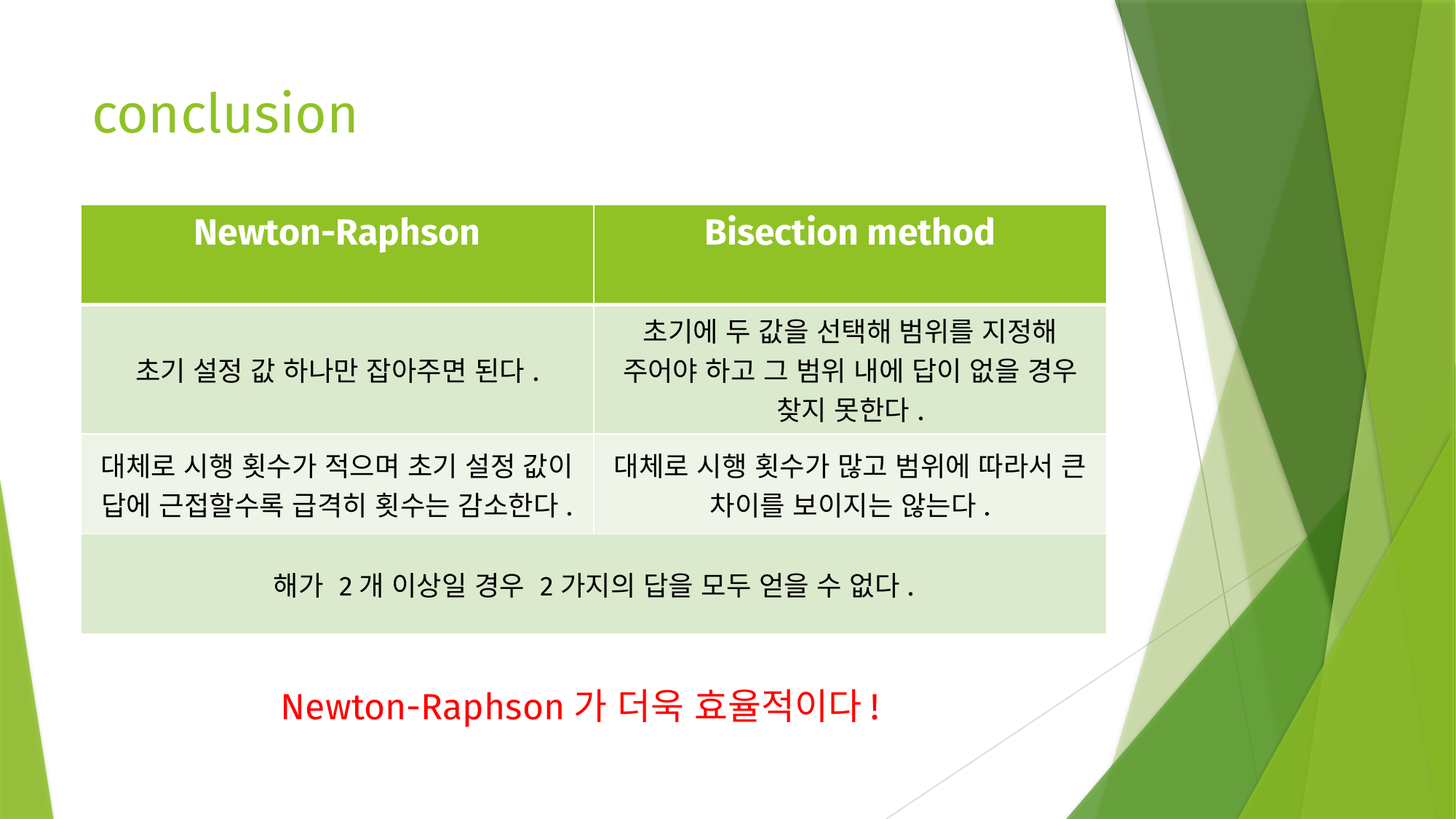

# conclusion
| Newton-Raphson | Bisection method |
| --- | --- |
| 초기 설정 값 하나만 잡아주면 된다. | 초기에 두 값을 선택해 범위를 지정해 주어야 하고 그 범위 내에 답이 없을 경우 찾지 못한다. |
| 대체로 시행 횟수가 적으며 초기 설정 값이 답에 근접할수록 급격히 횟수는 감소한다. | 대체로 시행 횟수가 많고 범위에 따라서 큰 차이를 보이지는 않는다. |
| 해가 2개 이상일 경우 2가지의 답을 모두 얻을 수 없다. |  |
Newton-Raphson가 더욱 효율적이다!